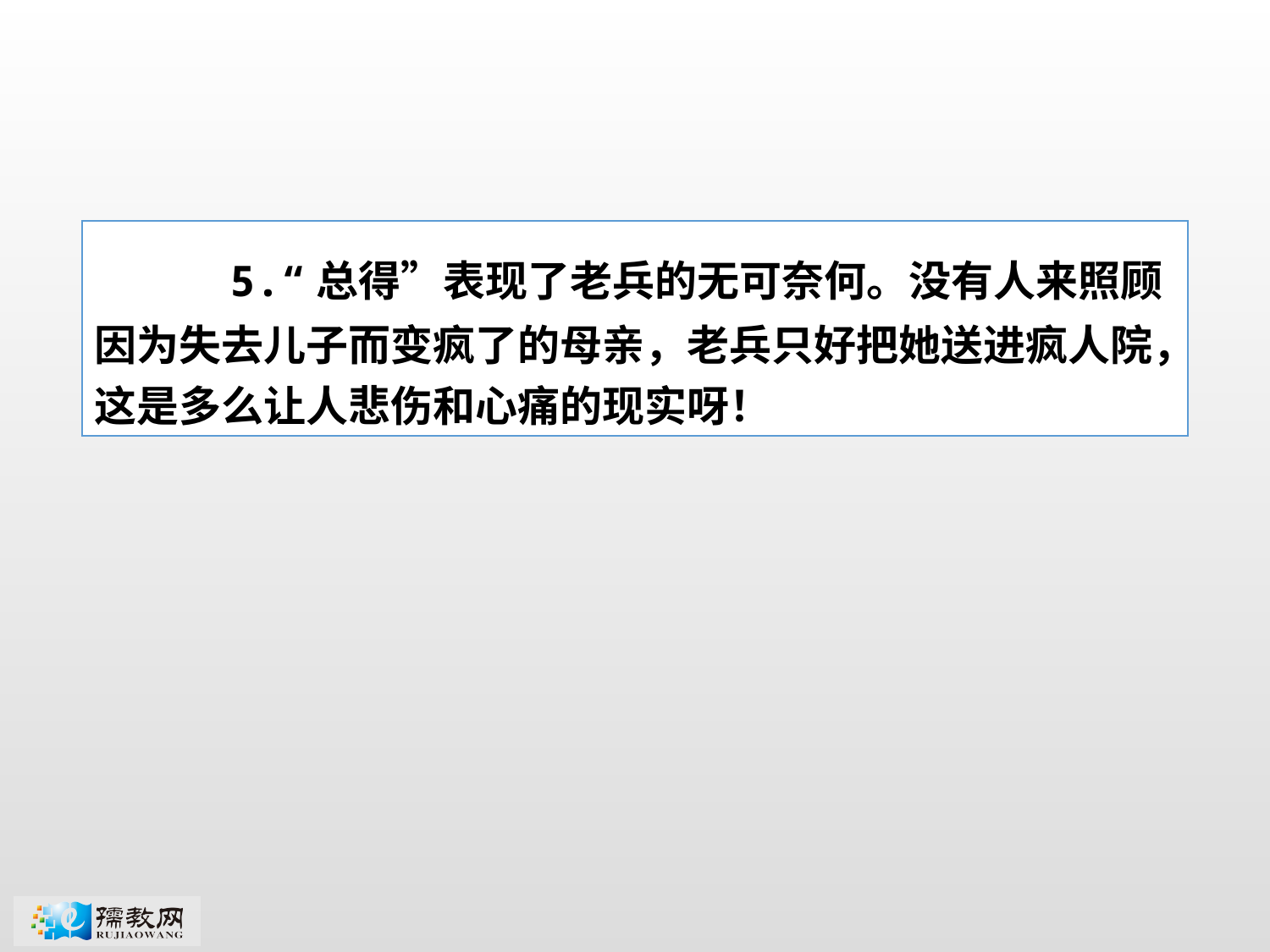

5.“总得”表现了老兵的无可奈何。没有人来照顾因为失去儿子而变疯了的母亲，老兵只好把她送进疯人院，这是多么让人悲伤和心痛的现实呀！